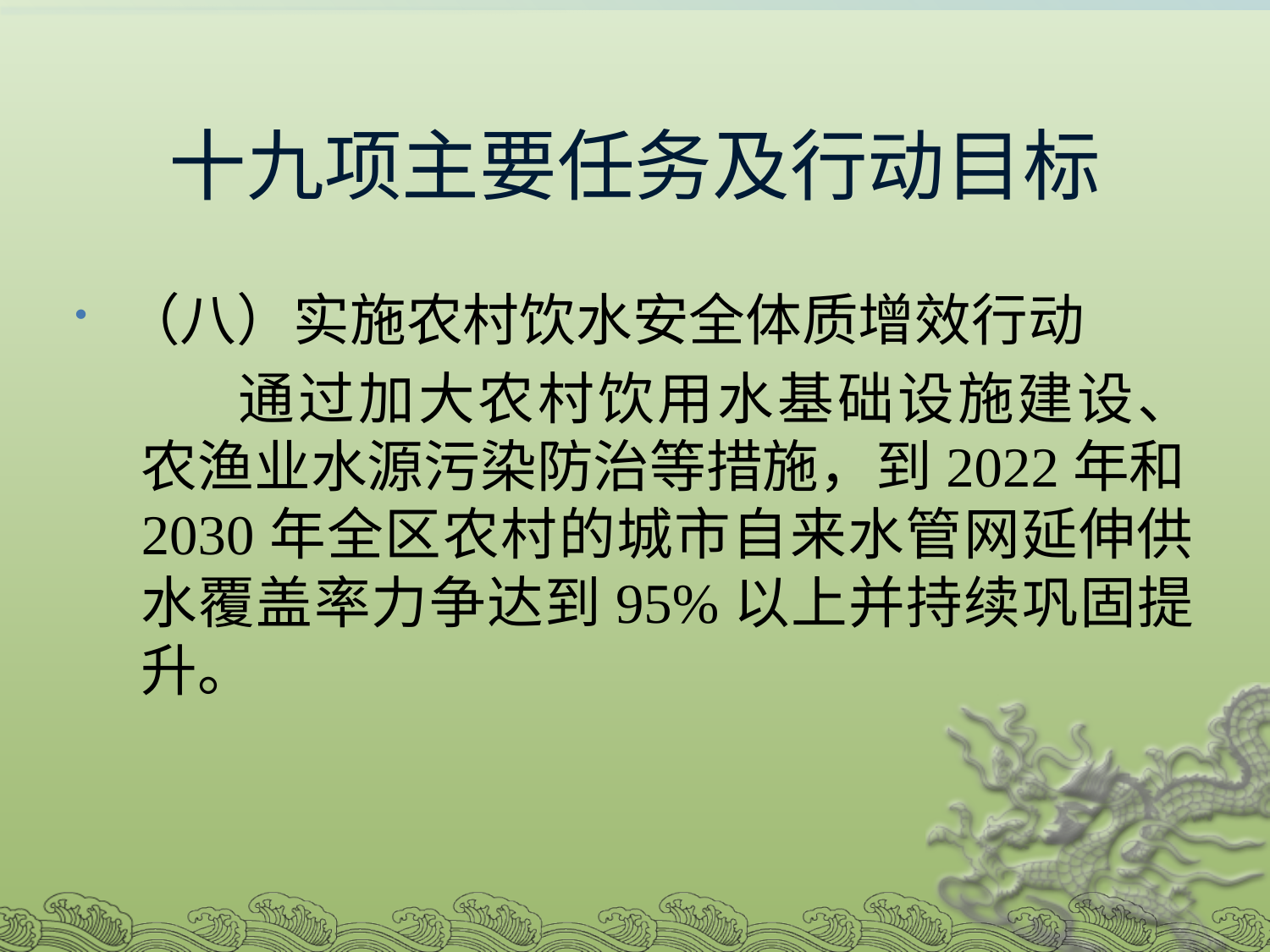

# 十九项主要任务及行动目标
（八）实施农村饮水安全体质增效行动
通过加大农村饮用水基础设施建设、农渔业水源污染防治等措施，到2022年和2030年全区农村的城市自来水管网延伸供水覆盖率力争达到95%以上并持续巩固提升。